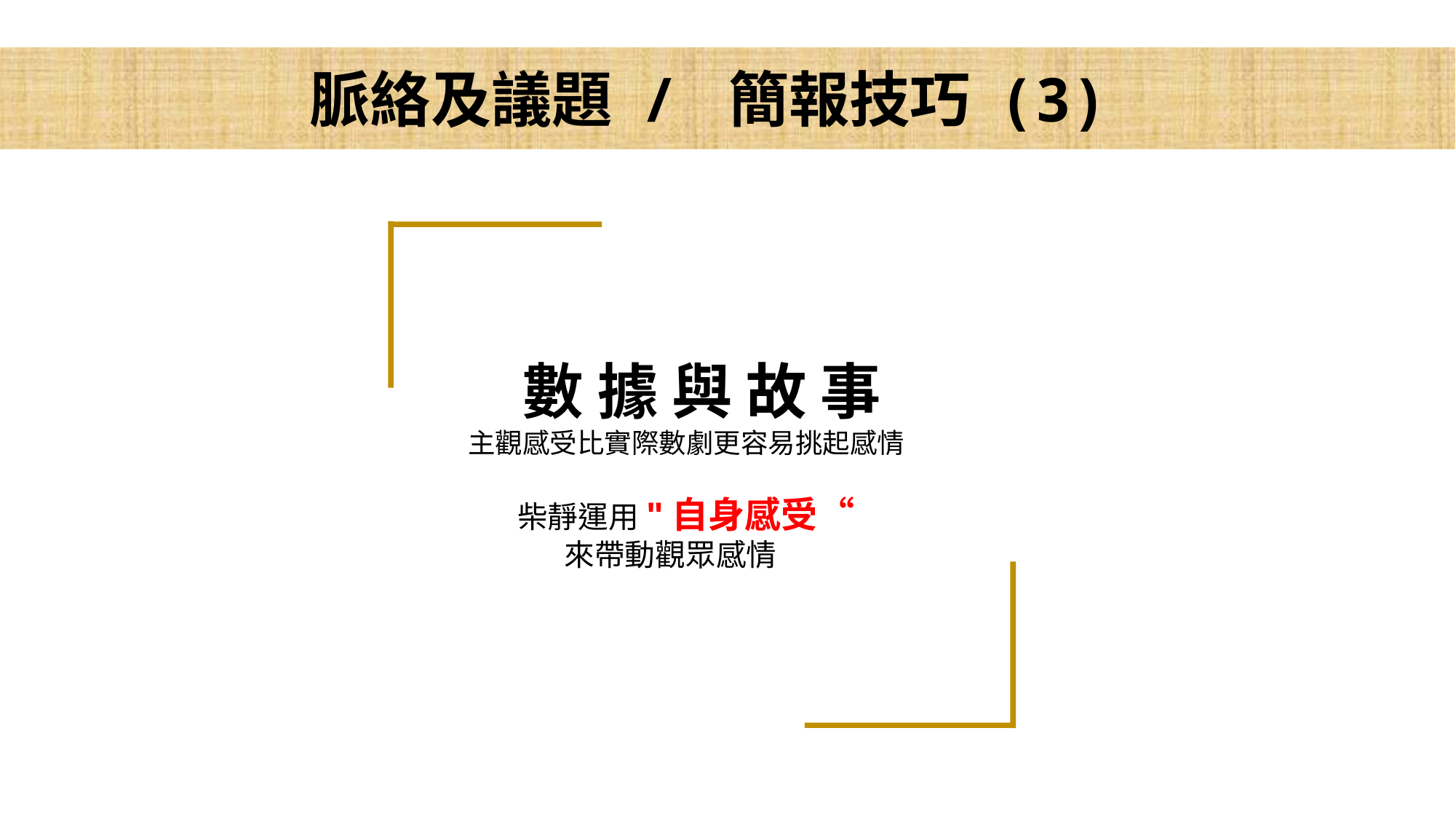

脈絡及議題 / 簡報技巧 (3)

數 據 與 故 事
            主觀感受比實際數劇更容易挑起感情
                    柴靜運用"自身感受“
	         來帶動觀眾感情